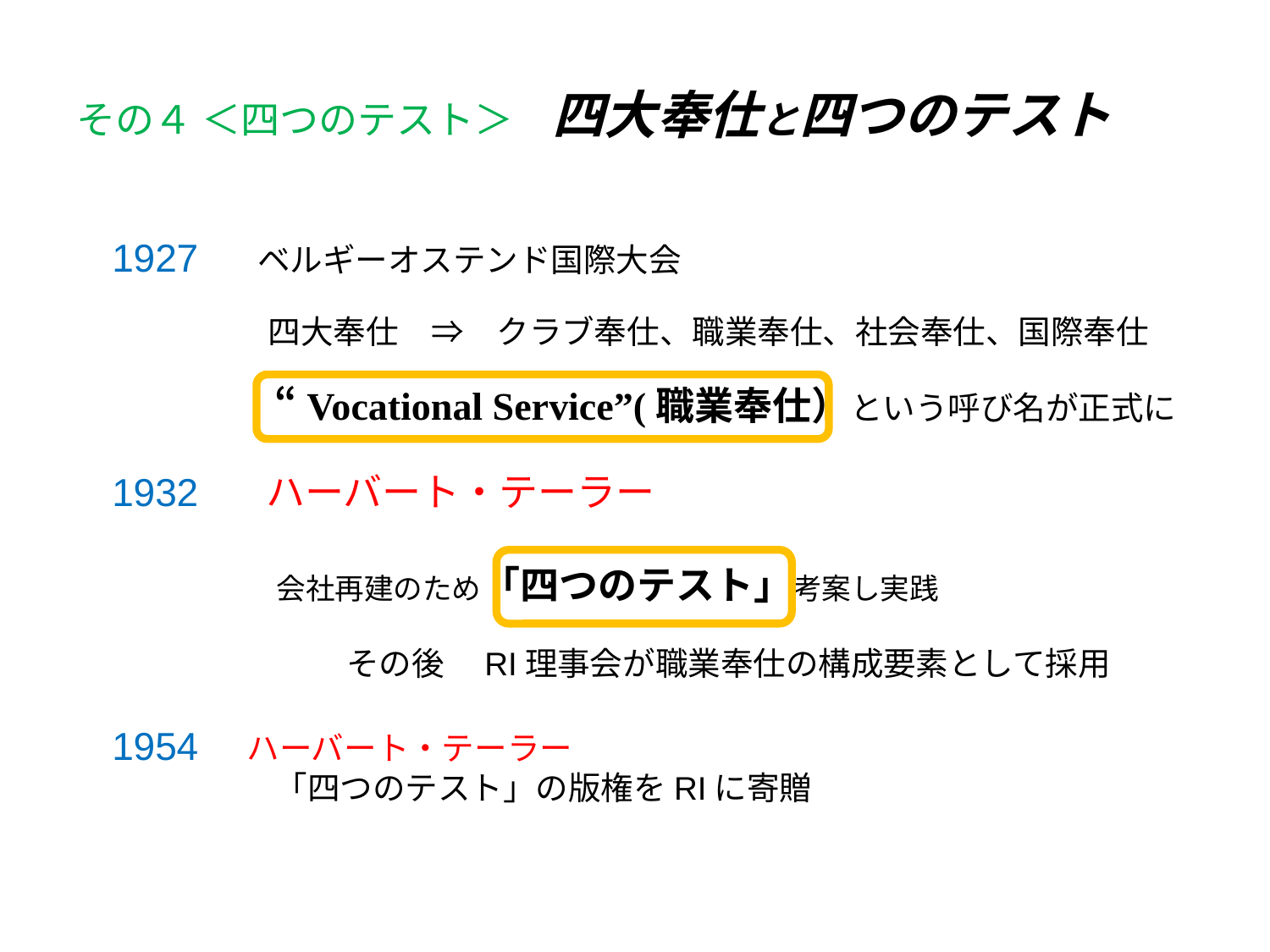

# その４ ＜四つのテスト＞　四大奉仕と四つのテスト

1927 　ベルギーオステンド国際大会

　　　　　　四大奉仕　⇒　クラブ奉仕、職業奉仕、社会奉仕、国際奉仕

　　　　　“Vocational Service”(職業奉仕）という呼び名が正式に

1932　　ハーバート・テーラー

　　　　 会社再建のため「四つのテスト」考案し実践

　　　　　　　　　その後　RI理事会が職業奉仕の構成要素として採用

1954　ハーバート・テーラー
　　　　　「四つのテスト」の版権をRIに寄贈